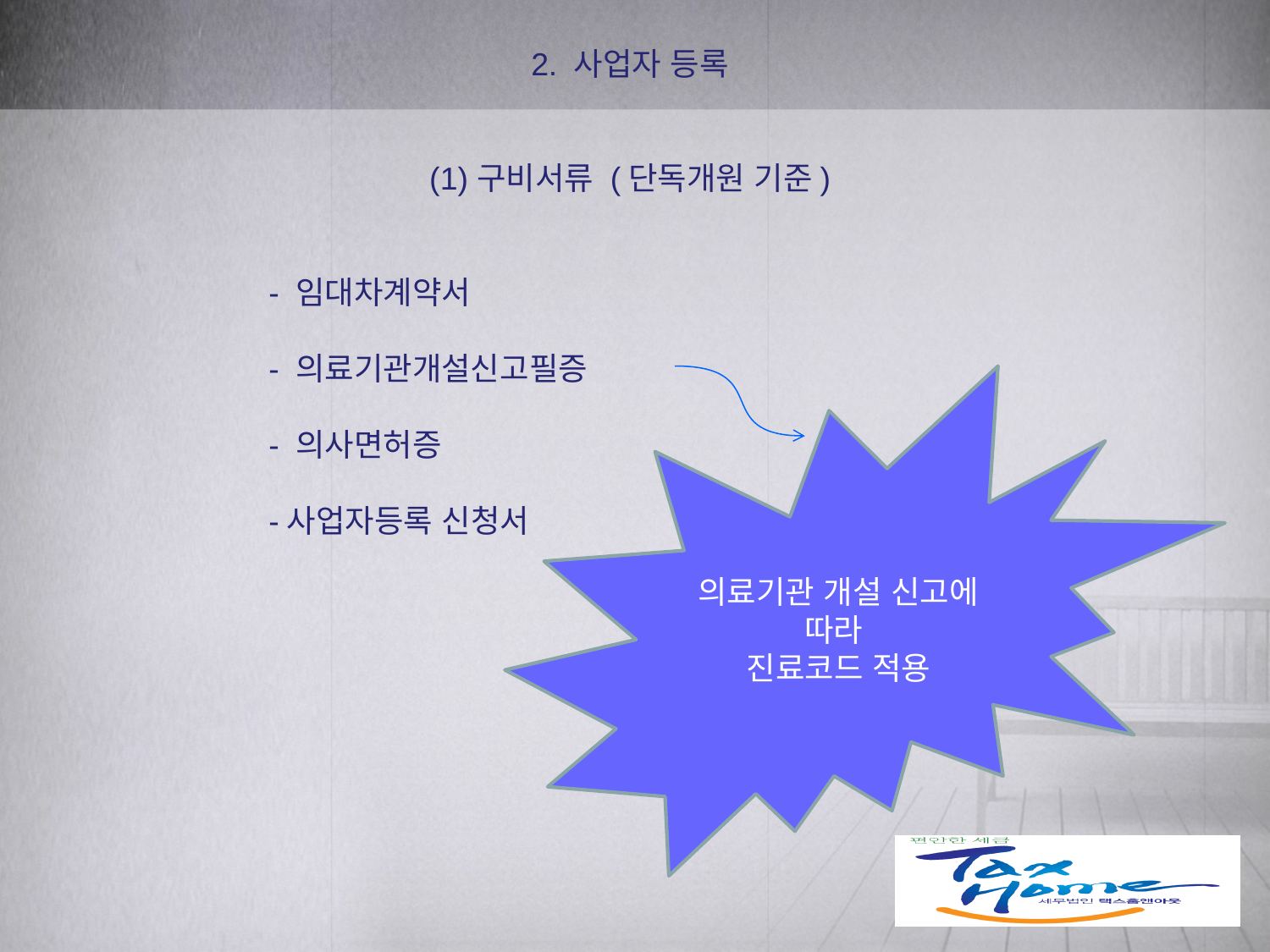

2. 사업자 등록

구비서류 (단독개원 기준)

                          - 임대차계약서

                          - 의료기관개설신고필증

                          - 의사면허증

                          -사업자등록 신청서
의료기관 개설 신고에 따라
진료코드 적용